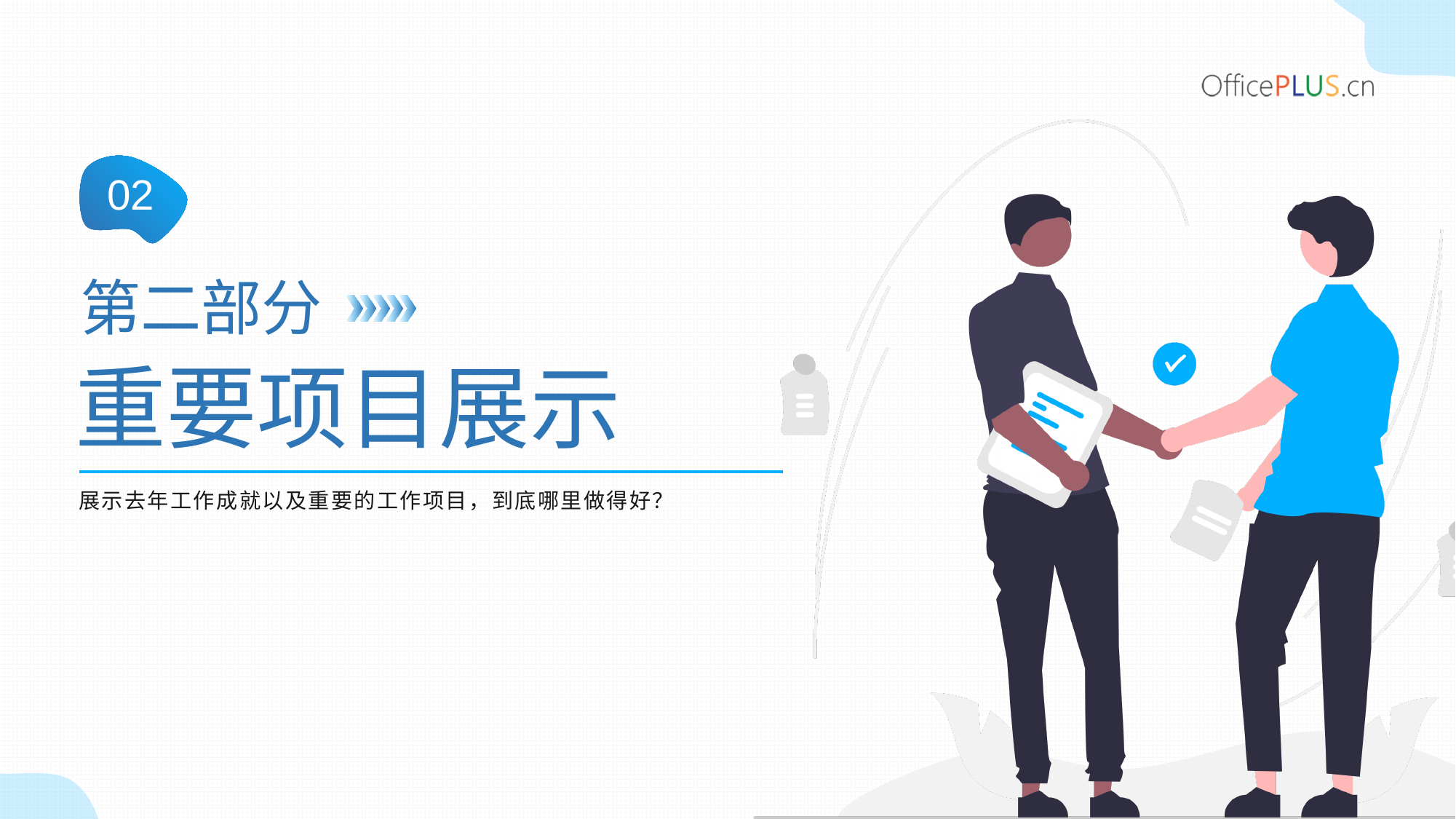

02
第二部分
# 重要项目展示
展示去年工作成就以及重要的工作项目，到底哪里做得好？